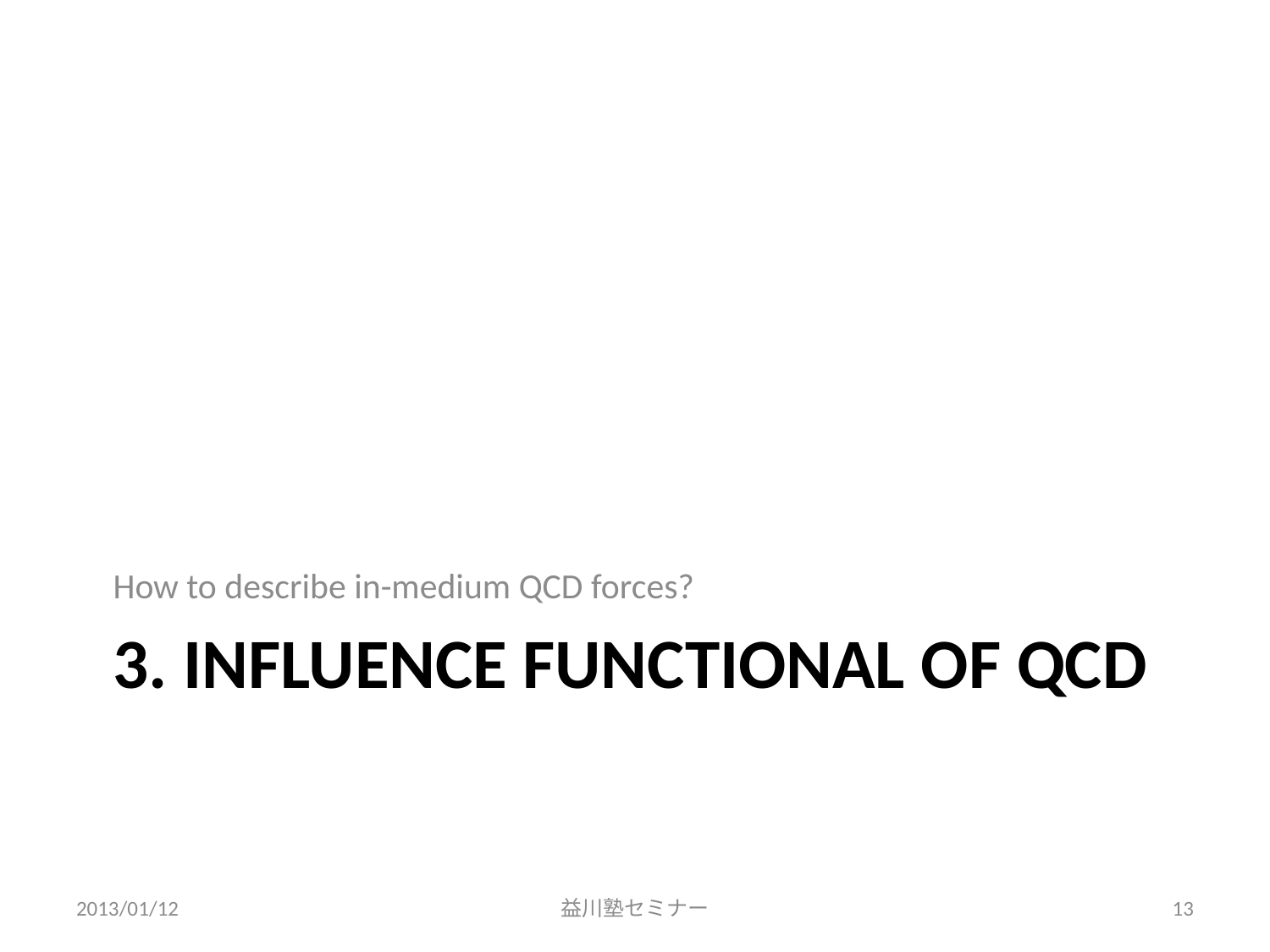

How to describe in-medium QCD forces?
# 3. Influence functional of QCD
2013/01/12
益川塾セミナー
13